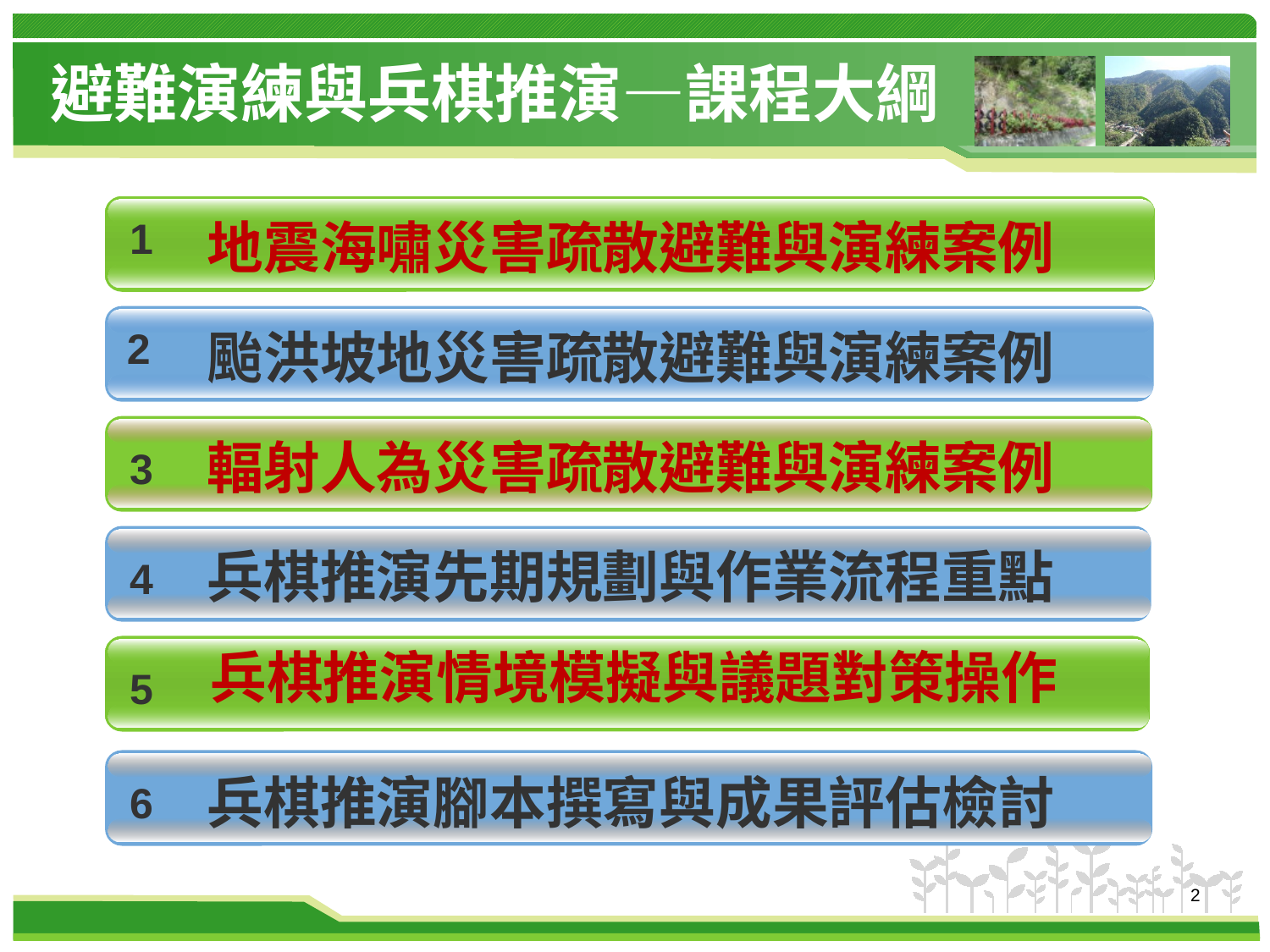

# 避難演練與兵棋推演—課程大綱

1
地震海嘯災害疏散避難與演練案例

2
颱洪坡地災害疏散避難與演練案例

輻射人為災害疏散避難與演練案例
3

兵棋推演先期規劃與作業流程重點
4
兵棋推演情境模擬與議題對策操作

5

兵棋推演腳本撰寫與成果評估檢討
6
2